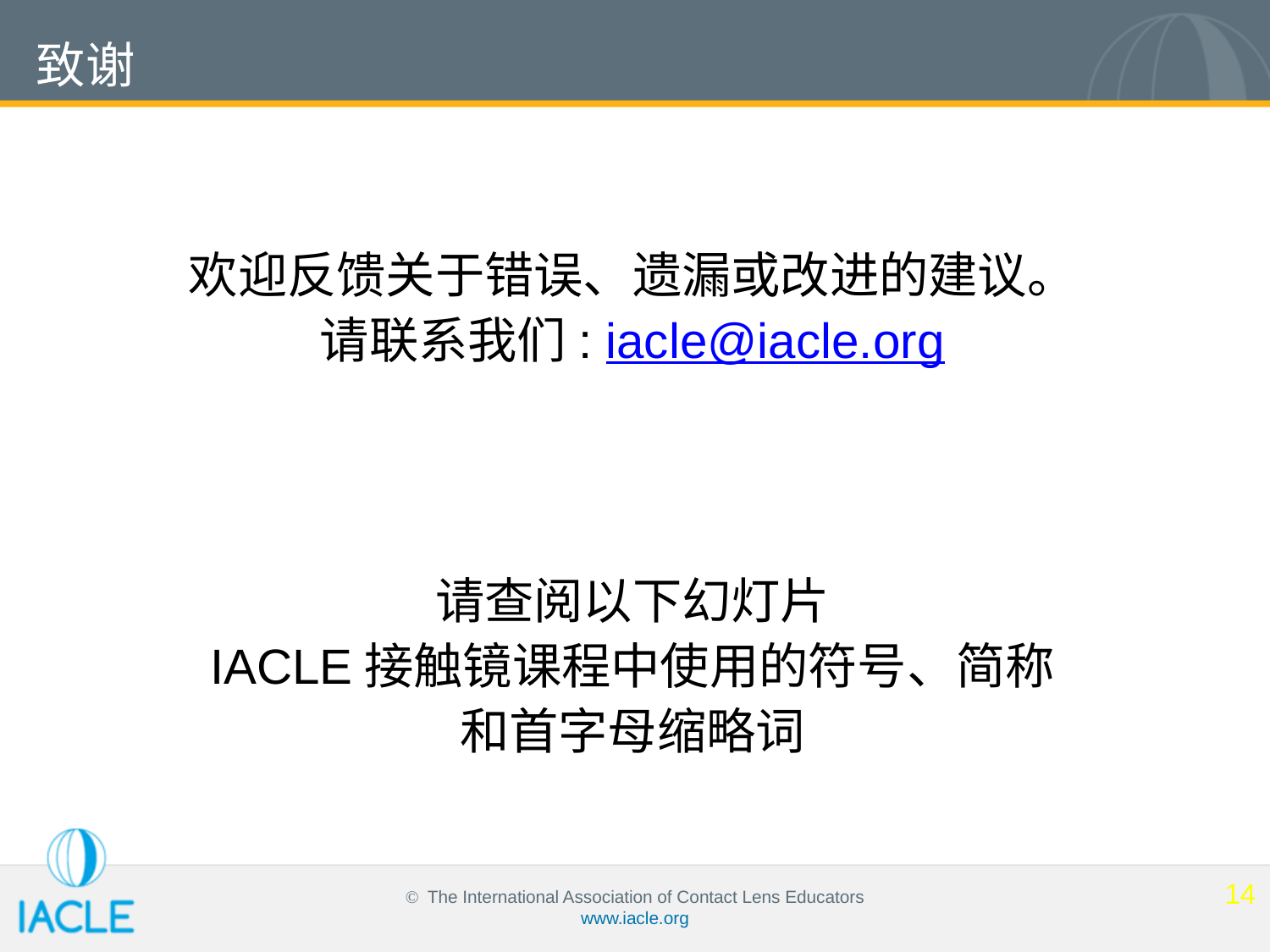

# 致谢

欢迎反馈关于错误、遗漏或改进的建议。
请联系我们: iacle@iacle.org

请查阅以下幻灯片
IACLE接触镜课程中使用的符号、简称
和首字母缩略词
14